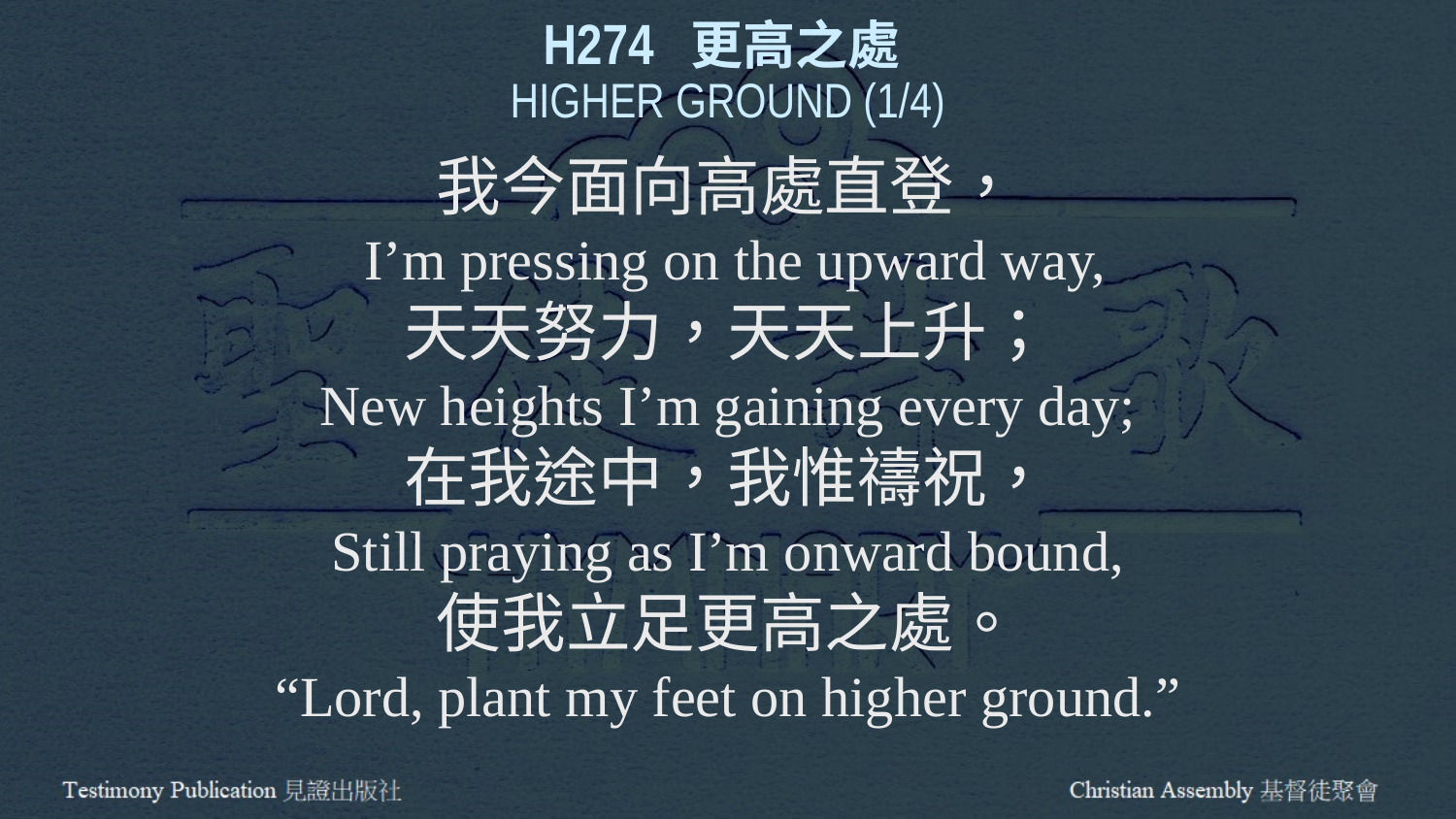

H274  更高之處
HIGHER GROUND (1/4)
我今面向高處直登，
 I’m pressing on the upward way,
天天努力，天天上升；
New heights I’m gaining every day;
在我途中，我惟禱祝，
Still praying as I’m onward bound,
使我立足更高之處。
“Lord, plant my feet on higher ground.”